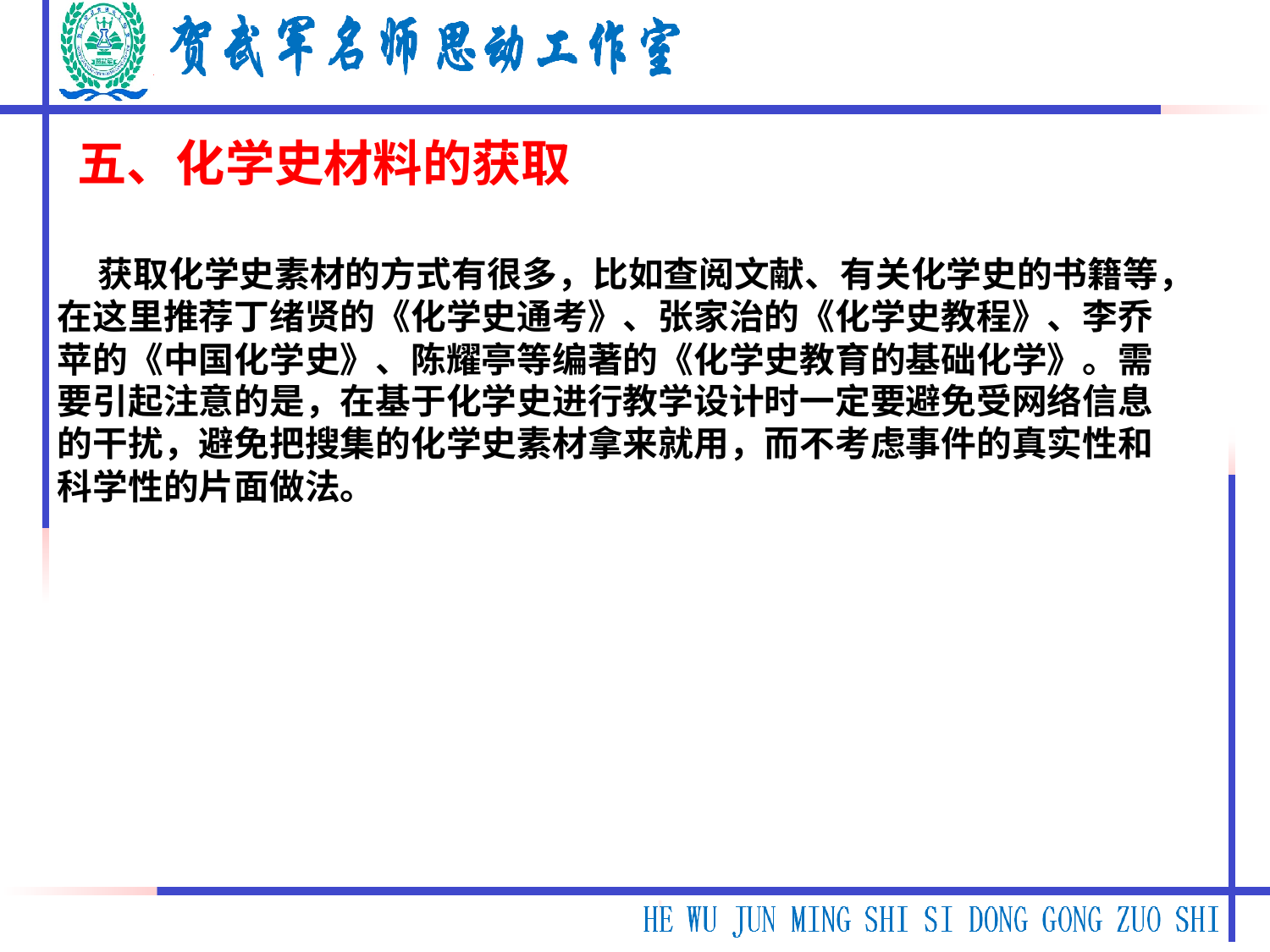

五、化学史材料的获取
    获取化学史素材的方式有很多，比如查阅文献、有关化学史的书籍等，在这里推荐丁绪贤的《化学史通考》、张家治的《化学史教程》、李乔苹的《中国化学史》、陈耀亭等编著的《化学史教育的基础化学》。需要引起注意的是，在基于化学史进行教学设计时一定要避免受网络信息的干扰，避免把搜集的化学史素材拿来就用，而不考虑事件的真实性和科学性的片面做法。